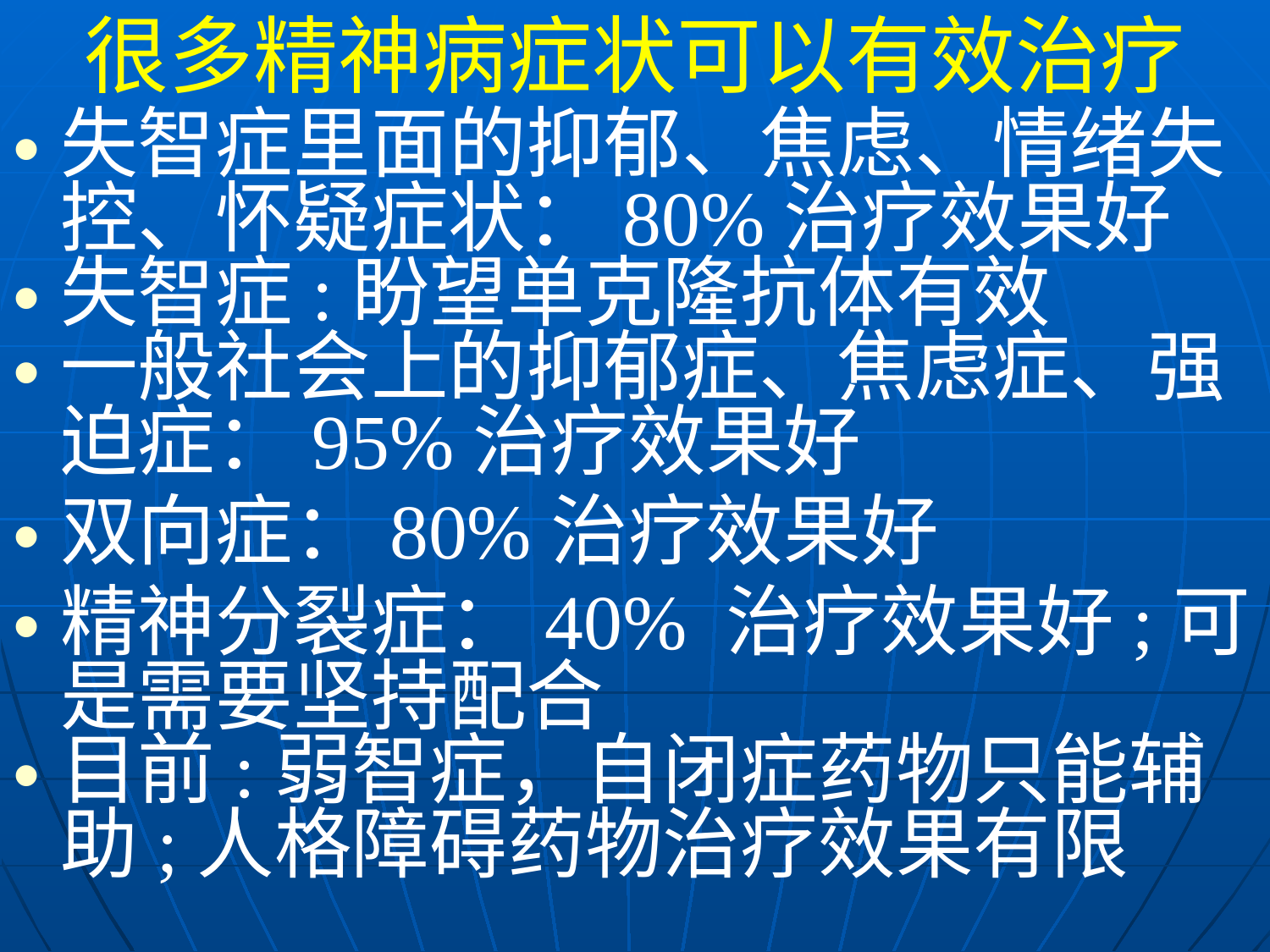

很多精神病症状可以有效治疗
失智症里面的抑郁、焦虑、情绪失控、怀疑症状：80%治疗效果好
失智症:盼望单克隆抗体有效
一般社会上的抑郁症、焦虑症、强迫症：95%治疗效果好
双向症：80%治疗效果好
精神分裂症：40% 治疗效果好;可是需要坚持配合
目前:弱智症，自闭症药物只能辅助;人格障碍药物治疗效果有限